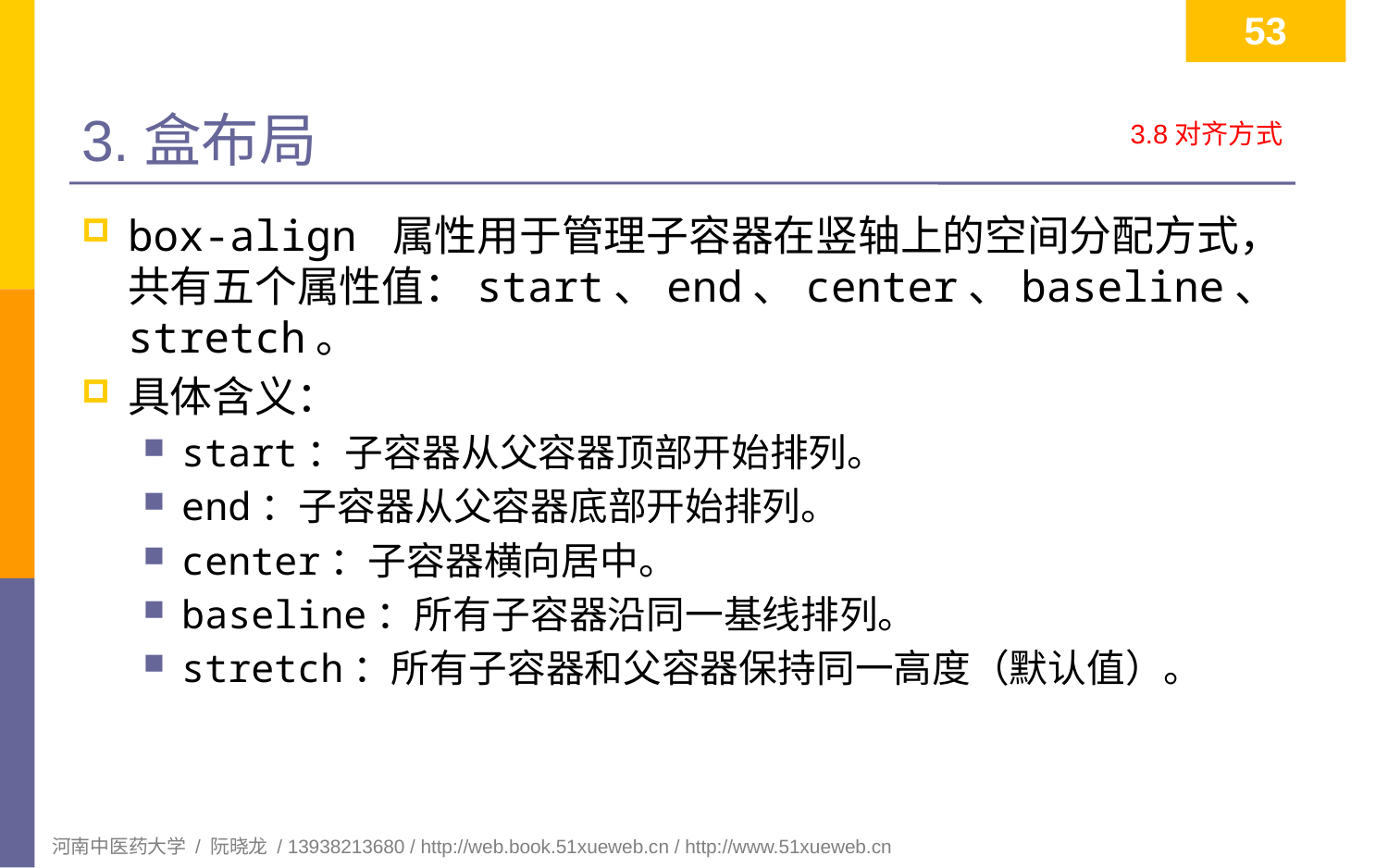

53
# 3.盒布局
3.8对齐方式
box-align 属性用于管理子容器在竖轴上的空间分配方式，共有五个属性值：start、end、center、baseline、stretch。
具体含义：
start：子容器从父容器顶部开始排列。
end：子容器从父容器底部开始排列。
center：子容器横向居中。
baseline：所有子容器沿同一基线排列。
stretch：所有子容器和父容器保持同一高度（默认值）。